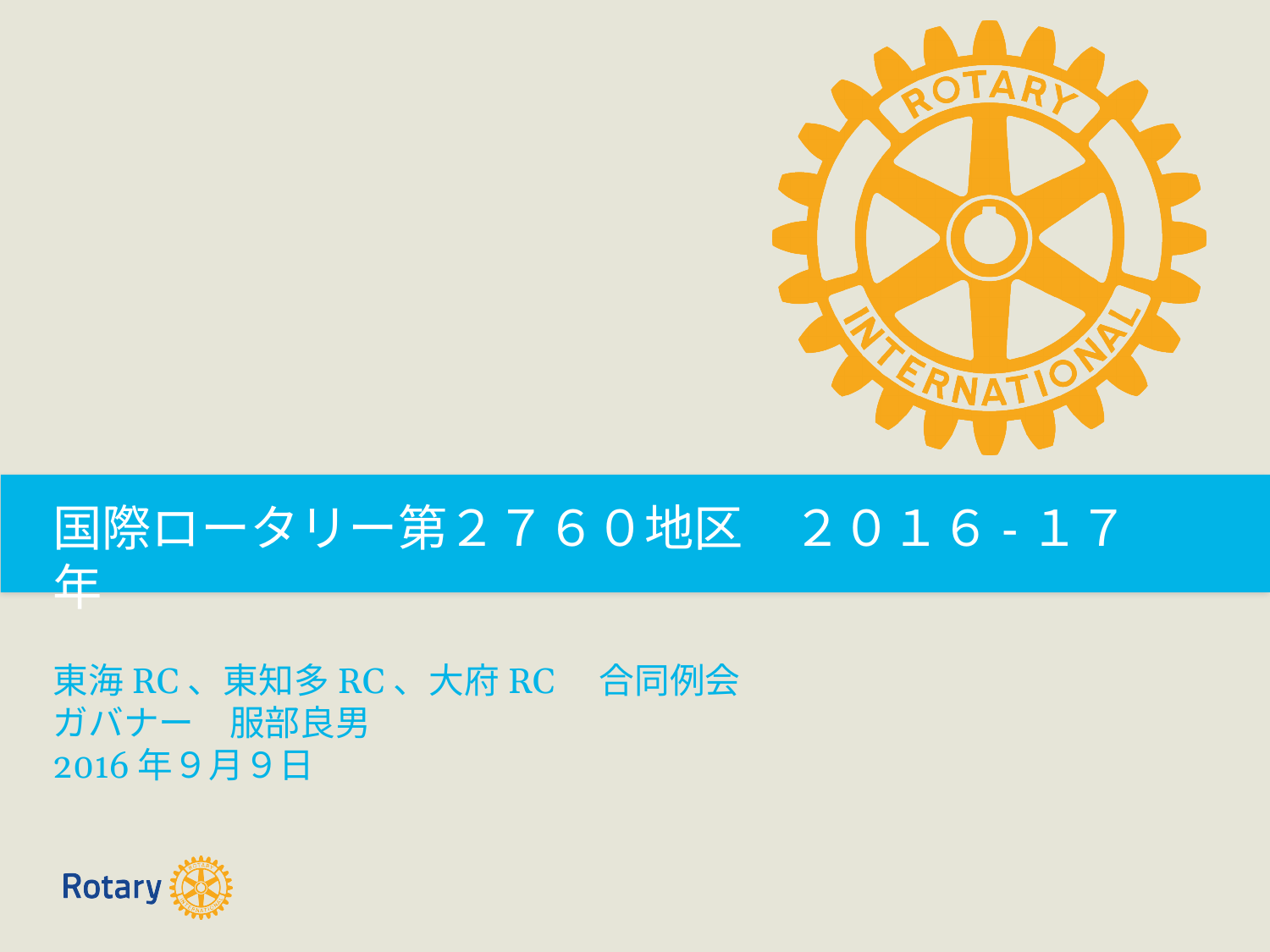

国際ロータリー第２７６０地区　２０１６-１７年
東海RC、東知多RC、大府RC　合同例会
ガバナー　服部良男
2016年９月９日